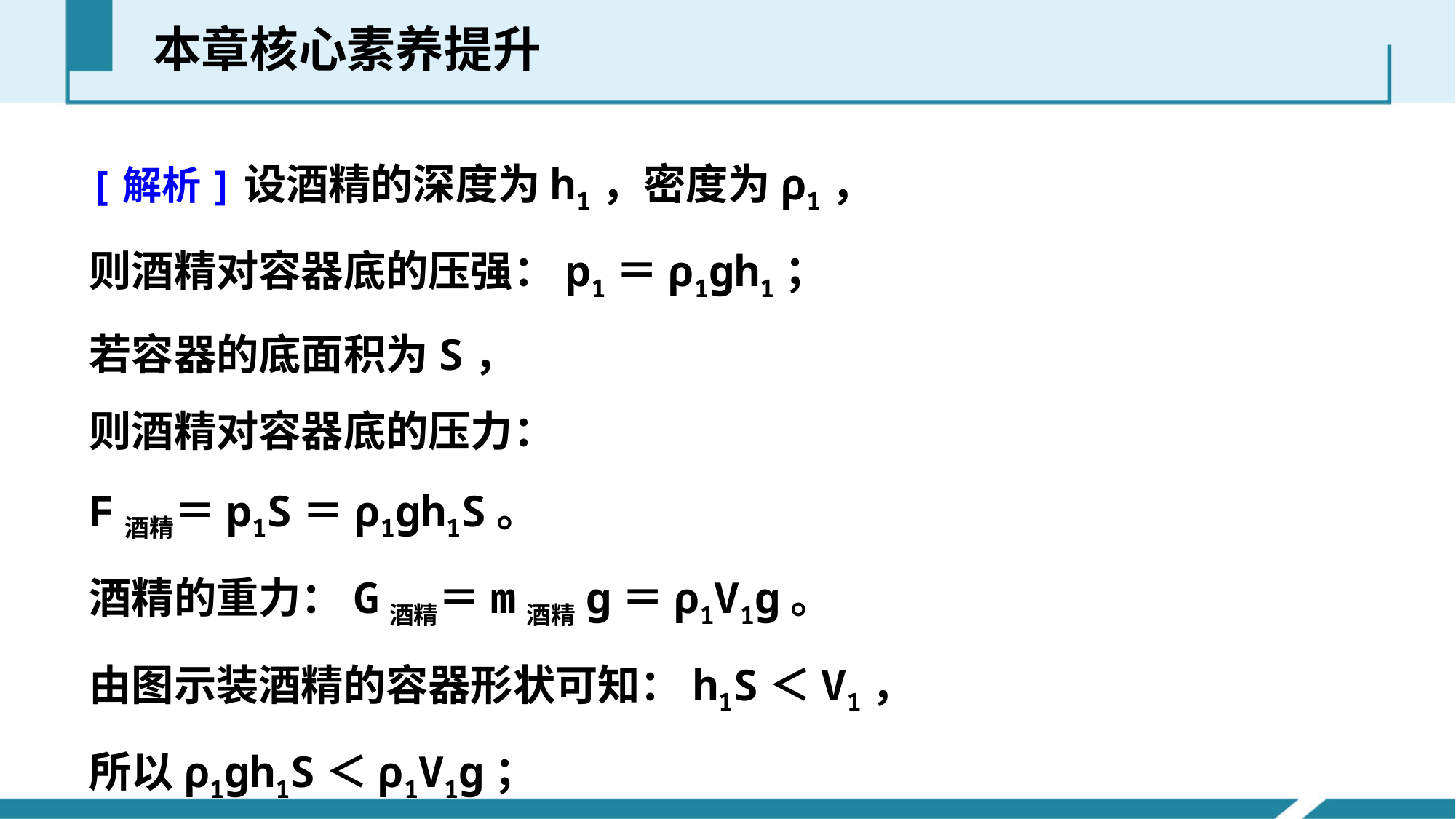

本章核心素养提升
[解析]设酒精的深度为h1，密度为ρ1，
则酒精对容器底的压强：p1＝ρ1gh1；
若容器的底面积为S，
则酒精对容器底的压力：
F酒精＝p1S＝ρ1gh1S。
酒精的重力：G酒精＝m酒精g＝ρ1V1g。
由图示装酒精的容器形状可知：h1S＜V1，
所以ρ1gh1S＜ρ1V1g；